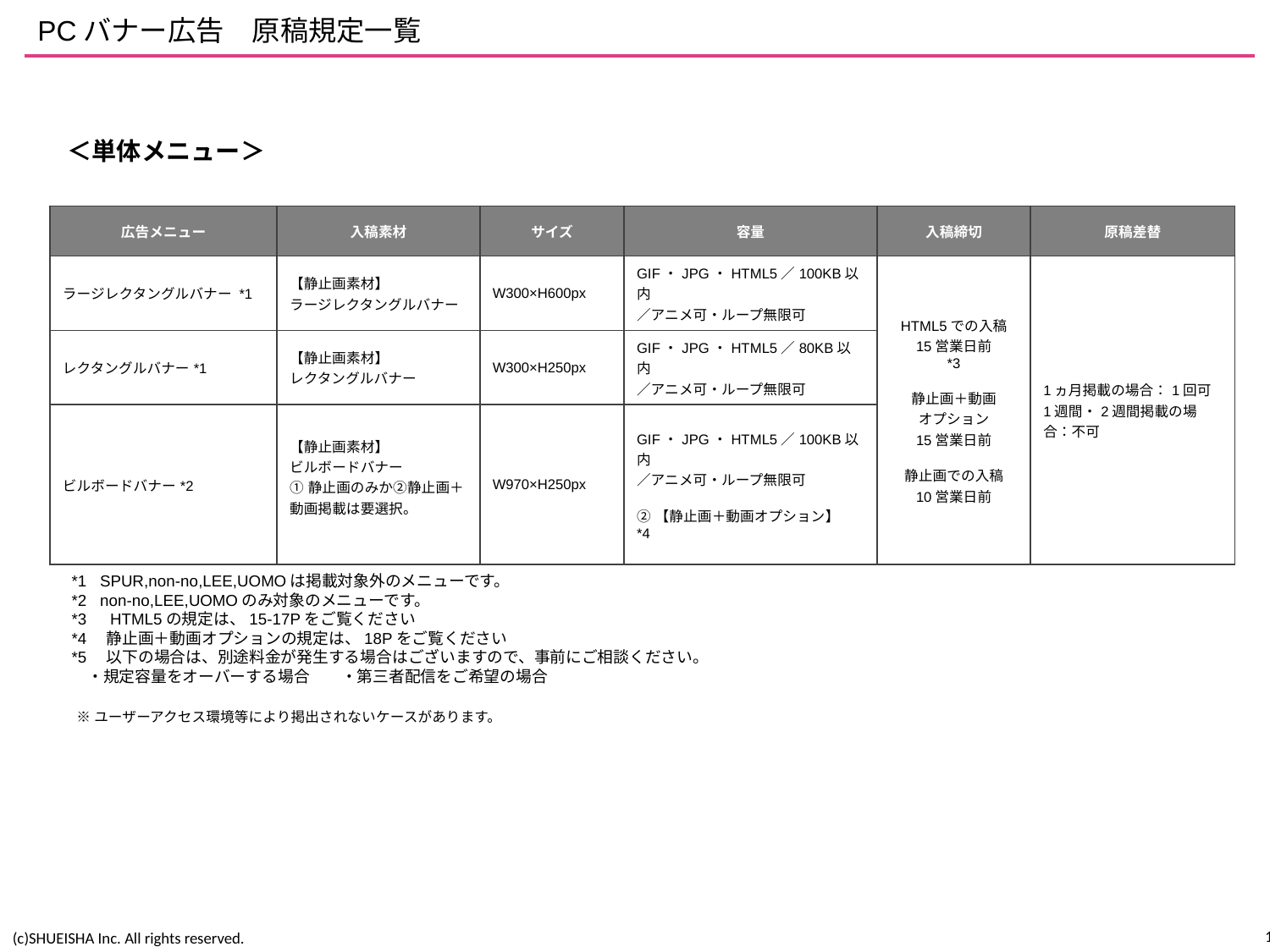

# PCバナー広告　原稿規定一覧
＜単体メニュー＞
| 広告メニュー | 入稿素材 | サイズ | 容量 | 入稿締切 | 原稿差替 |
| --- | --- | --- | --- | --- | --- |
| ラージレクタングルバナー \*1 | 【静止画素材】 ラージレクタングルバナー | W300×H600px | GIF・JPG・HTML5／100KB以内 ／アニメ可・ループ無限可 | HTML5での入稿 15営業日前 \*3 静止画＋動画 オプション 15営業日前 静止画での入稿 10営業日前 | 1ヵ月掲載の場合：1回可 1週間・2週間掲載の場合：不可 |
| レクタングルバナー\*1 | 【静止画素材】 レクタングルバナー | W300×H250px | GIF・JPG・HTML5／80KB以内 ／アニメ可・ループ無限可 |  |  |
| ビルボードバナー\*2 | 【静止画素材】 ビルボードバナー ①静止画のみか②静止画＋動画掲載は要選択。 | W970×H250px | GIF・JPG・HTML5／100KB以内 ／アニメ可・ループ無限可 ②【静止画＋動画オプション】 \*4 |  |  |
*1   SPUR,non-no,LEE,UOMOは掲載対象外のメニューです。
*2   non-no,LEE,UOMOのみ対象のメニューです。
*3　HTML5の規定は、15-17Pをご覧ください
*4　静止画＋動画オプションの規定は、18Pをご覧ください
*5　以下の場合は、別途料金が発生する場合はございますので、事前にご相談ください。
　・規定容量をオーバーする場合　　・第三者配信をご希望の場合
※ユーザーアクセス環境等により掲出されないケースがあります。